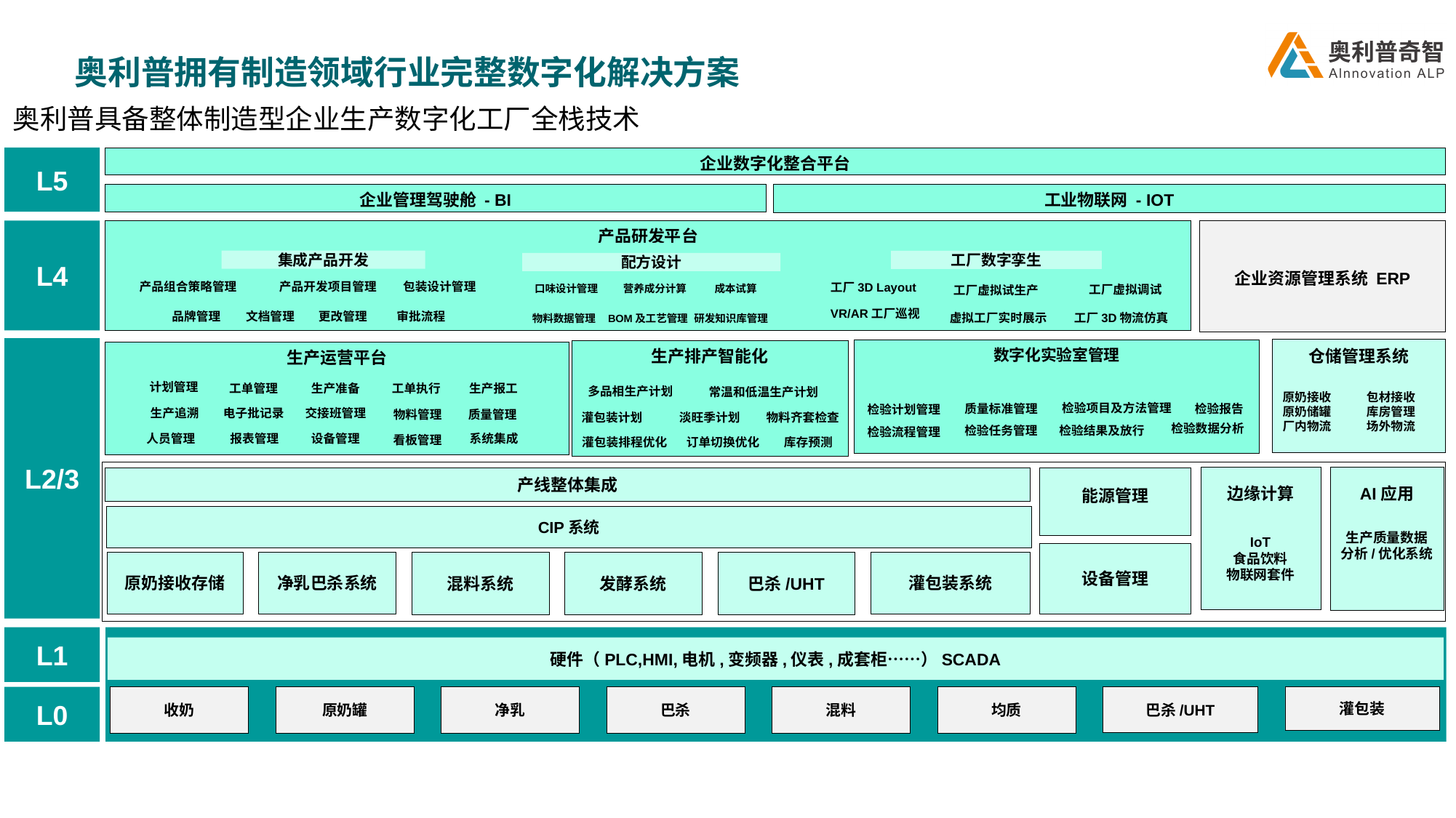

# 奥利普拥有制造领域行业完整数字化解决方案
奥利普具备整体制造型企业生产数字化工厂全栈技术
L5
企业数字化整合平台
企业管理驾驶舱 - BI
工业物联网 - IOT

企业资源管理系统 ERP

L4
产品研发平台

口味设计管理
营养成分计算
成本试算
物料数据管理
BOM及工艺管理
研发知识库管理
集成产品开发
工厂数字孪生
配方设计
工厂3D Layout
工厂虚拟试生产
工厂虚拟调试
产品组合策略管理
产品开发项目管理
包装设计管理
VR/AR工厂巡视
工厂3D物流仿真
虚拟工厂实时展示
品牌管理
文档管理
更改管理
审批流程
L2/3

仓储管理系统

数字化实验室管理
检验项目及方法管理
检验报告
质量标准管理
检验计划管理
检验数据分析
检验任务管理
检验结果及放行
检验流程管理
生产排产智能化
生产运营平台
工单管理
生产准备
工单执行
 生产报工
多品相生产计划
常温和低温生产计划
原奶接收             包材接收
原奶储罐             库房管理
厂内物流             场外物流
 计划管理
生产追溯
电子批记录
交接班管理
物料管理
质量管理
灌包装计划
淡旺季计划
物料齐套检查
报表管理
设备管理
系统集成
人员管理
 看板管理
灌包装排程优化
订单切换优化
库存预测

AI应用

生产质量数据
分析/优化系统
边缘计算

IoT
食品饮料
物联网套件

产线整体集成

能源管理

CIP系统
设备管理
原奶接收存储
净乳巴杀系统
混料系统
发酵系统
巴杀/UHT
灌包装系统
L1

硬件（PLC,HMI,电机,变频器,仪表,成套柜……）SCADA
收奶
原奶罐
净乳
巴杀
混料
均质
灌包装
巴杀/UHT
L0